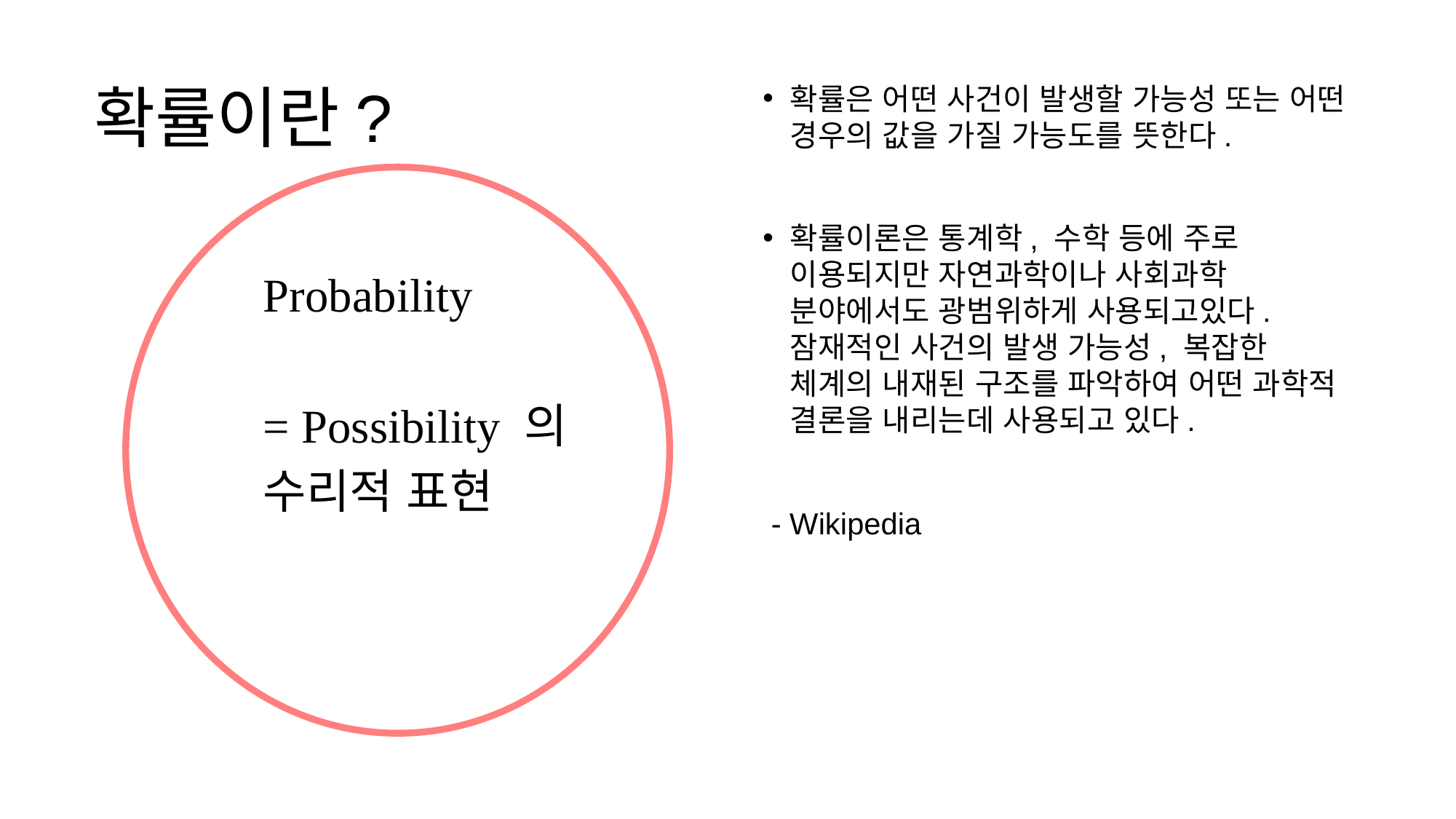

# 확률이란?
확률은 어떤 사건이 발생할 가능성 또는 어떤 경우의 값을 가질 가능도를 뜻한다.

확률이론은 통계학, 수학 등에 주로 이용되지만 자연과학이나 사회과학 분야에서도 광범위하게 사용되고있다.  잠재적인 사건의 발생 가능성, 복잡한 체계의 내재된 구조를 파악하여 어떤 과학적 결론을 내리는데 사용되고 있다.

 - Wikipedia

Probability

= Possibility 의
수리적 표현